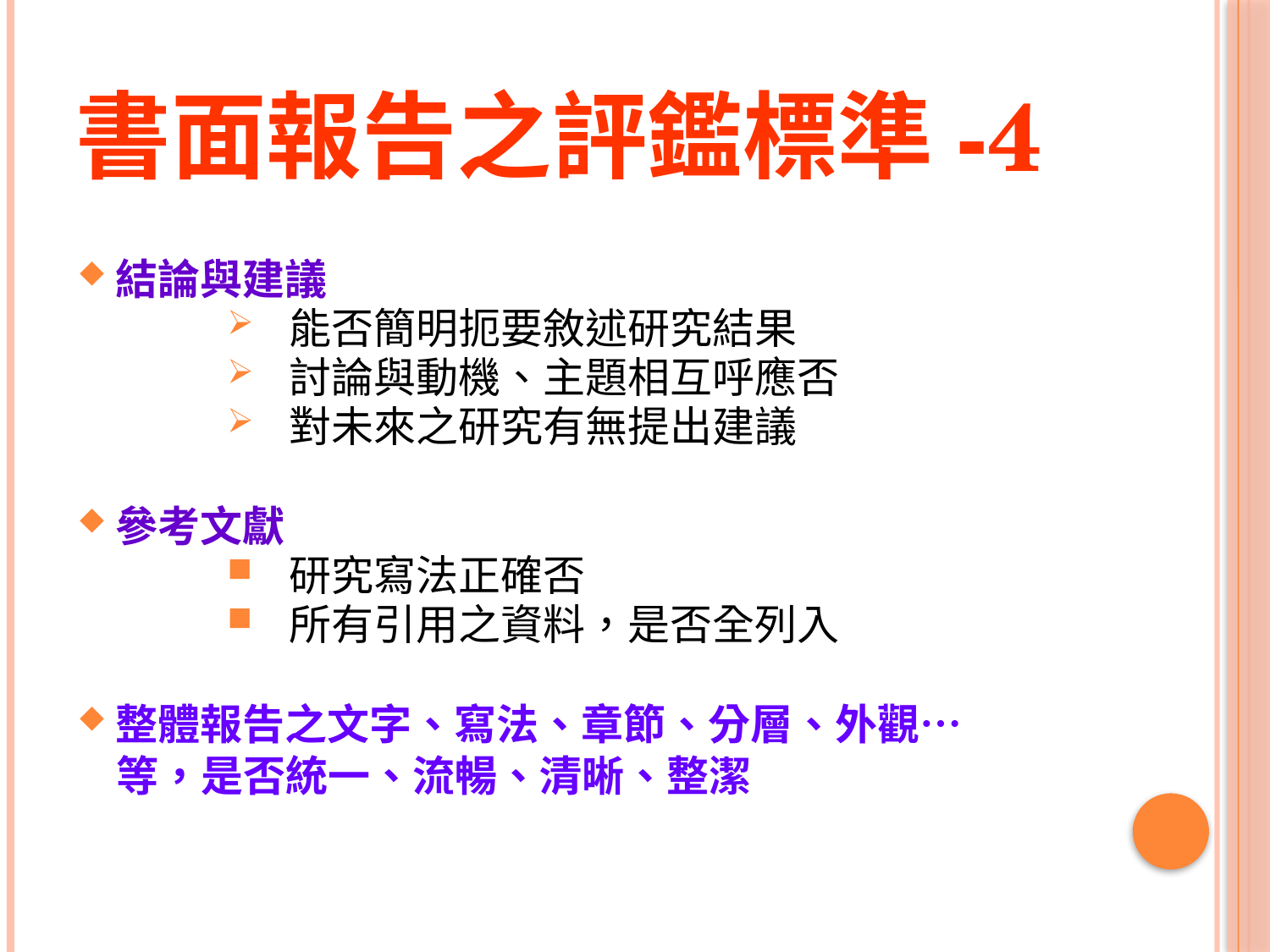

# 書面報告之評鑑標準-4
結論與建議
能否簡明扼要敘述研究結果
討論與動機、主題相互呼應否
對未來之研究有無提出建議

參考文獻
研究寫法正確否
所有引用之資料，是否全列入

整體報告之文字、寫法、章節、分層、外觀…
   等，是否統一、流暢、清晰、整潔